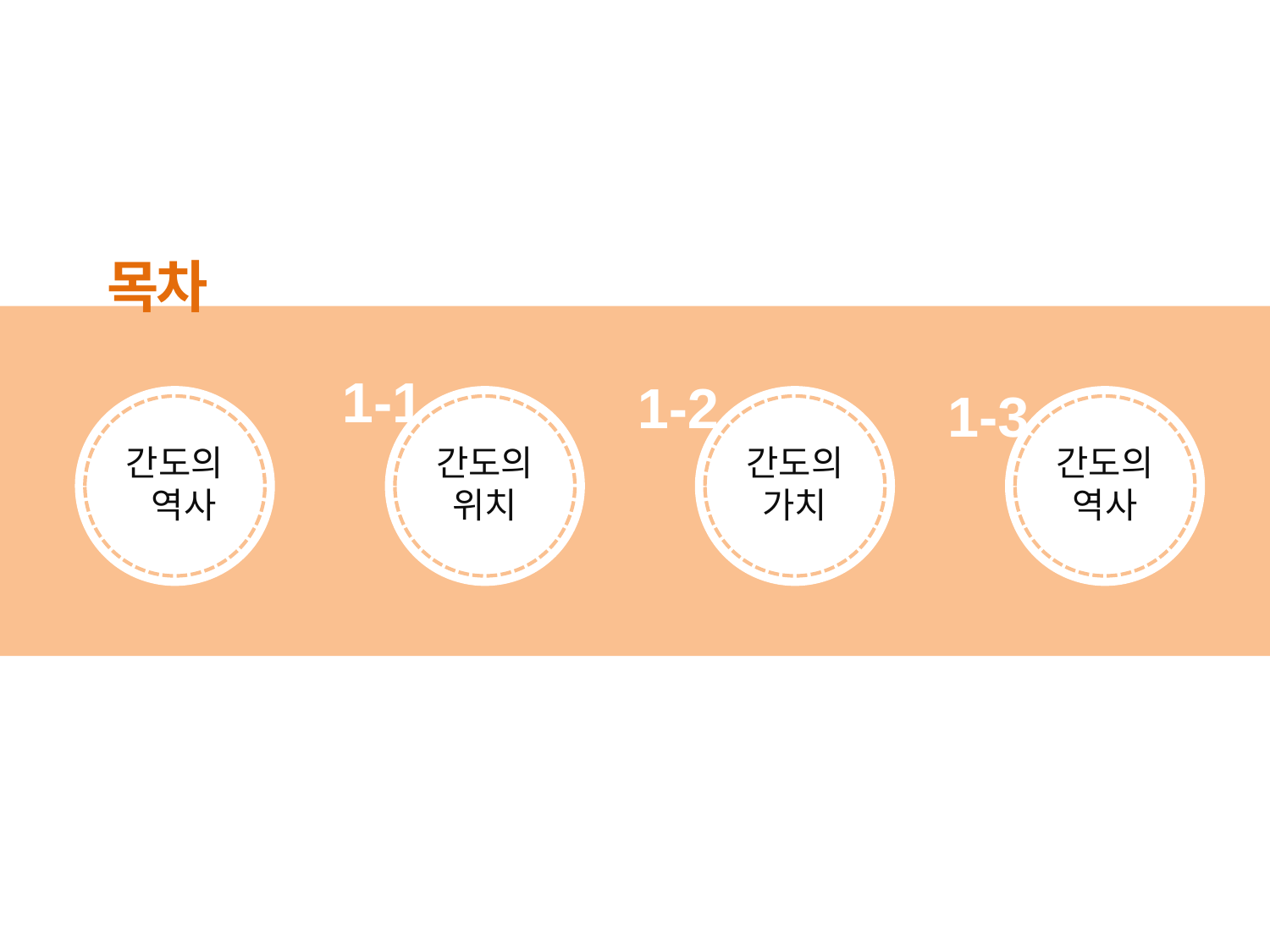

목차

1
1-1
1-2
1-3

간도의
 역사
간도의 위치
간도의 가치
간도의 역사